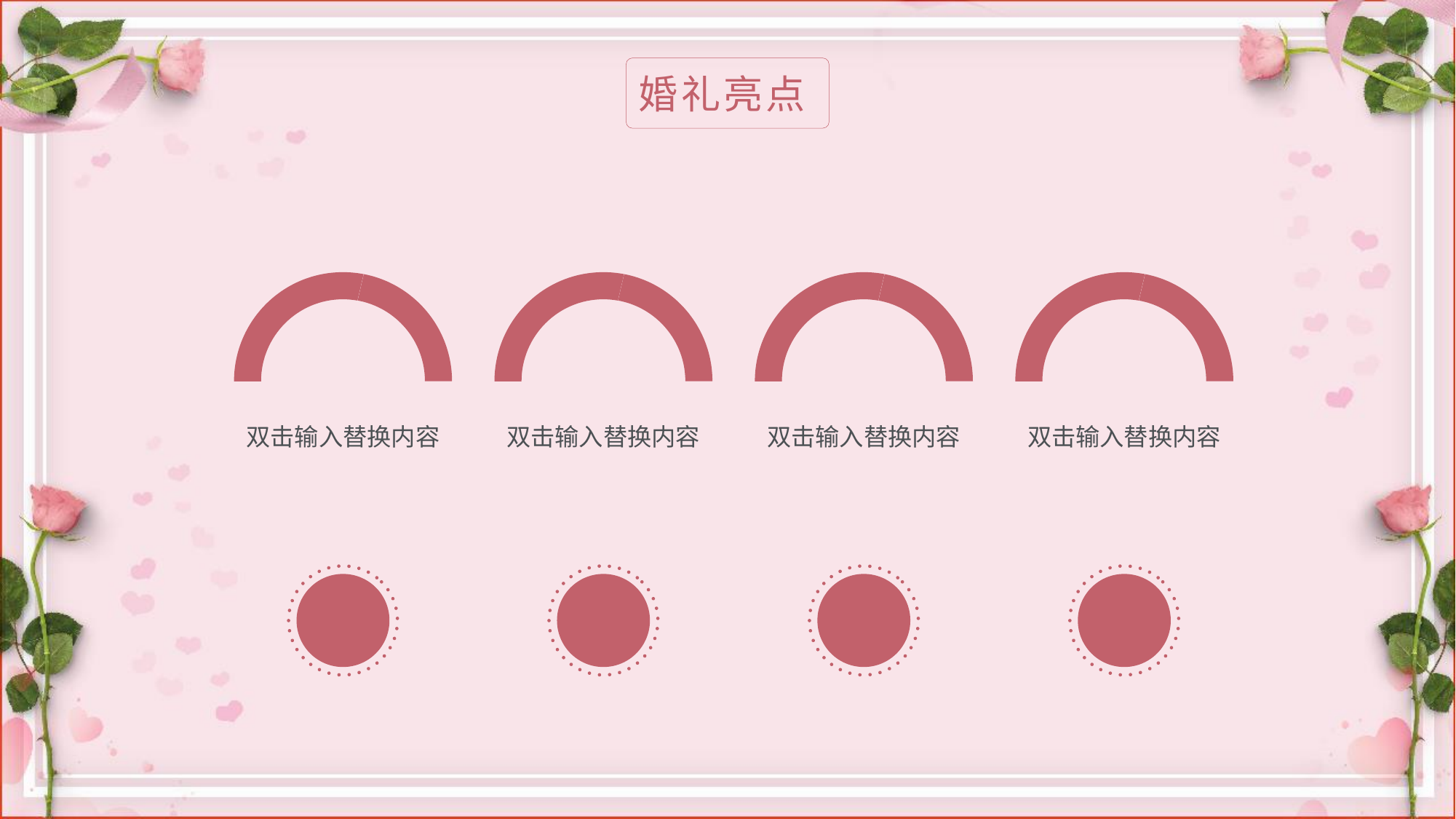

婚礼亮点

双击输入替换内容

双击输入替换内容

双击输入替换内容

双击输入替换内容